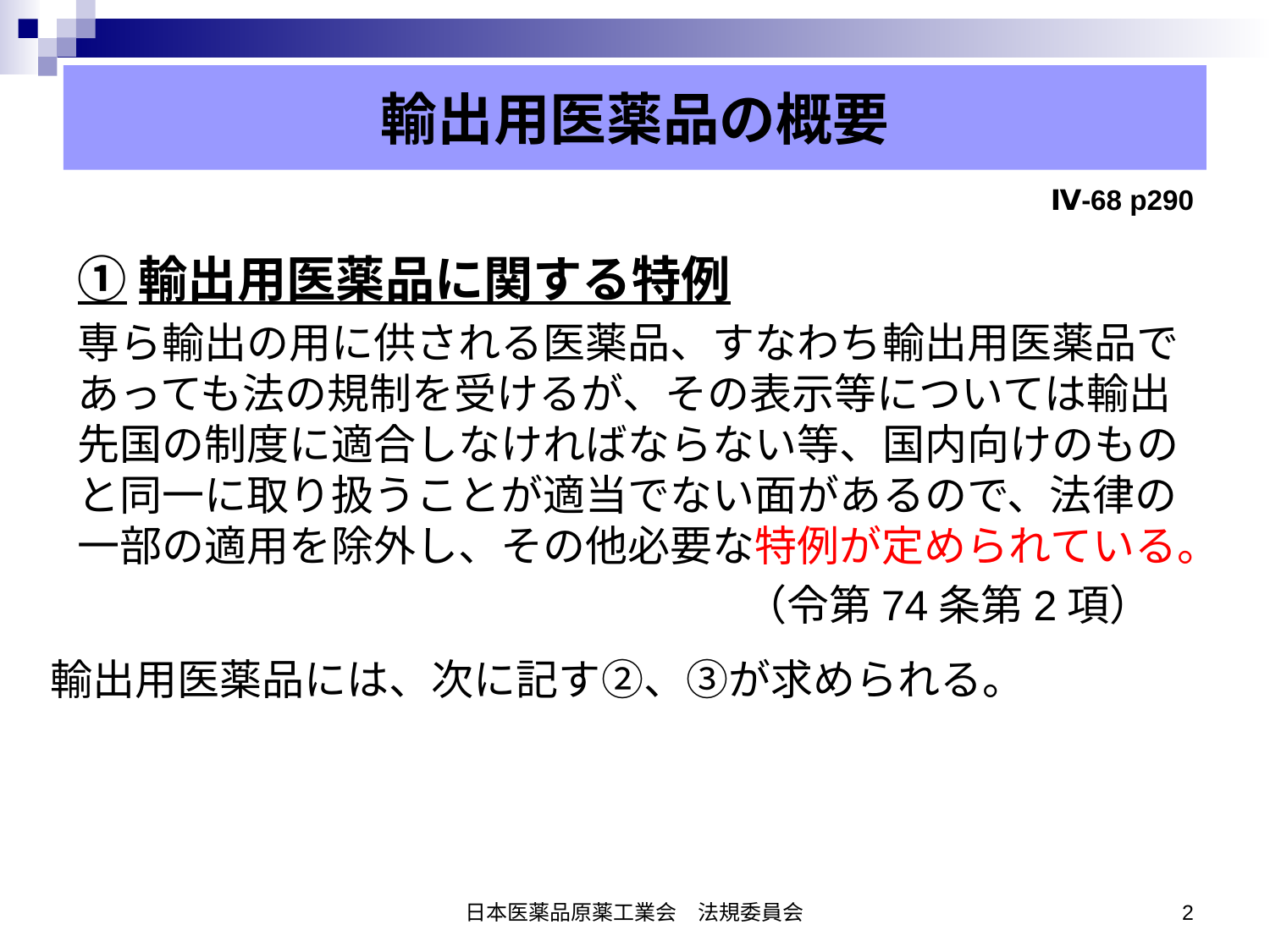

輸出用医薬品の概要
Ⅳ-68 p290
①輸出用医薬品に関する特例
専ら輸出の用に供される医薬品、すなわち輸出用医薬品であっても法の規制を受けるが、その表示等については輸出先国の制度に適合しなければならない等、国内向けのものと同一に取り扱うことが適当でない面があるので、法律の一部の適用を除外し、その他必要な特例が定められている。
（令第74条第2項）
輸出用医薬品には、次に記す②、③が求められる。
日本医薬品原薬工業会　法規委員会
2